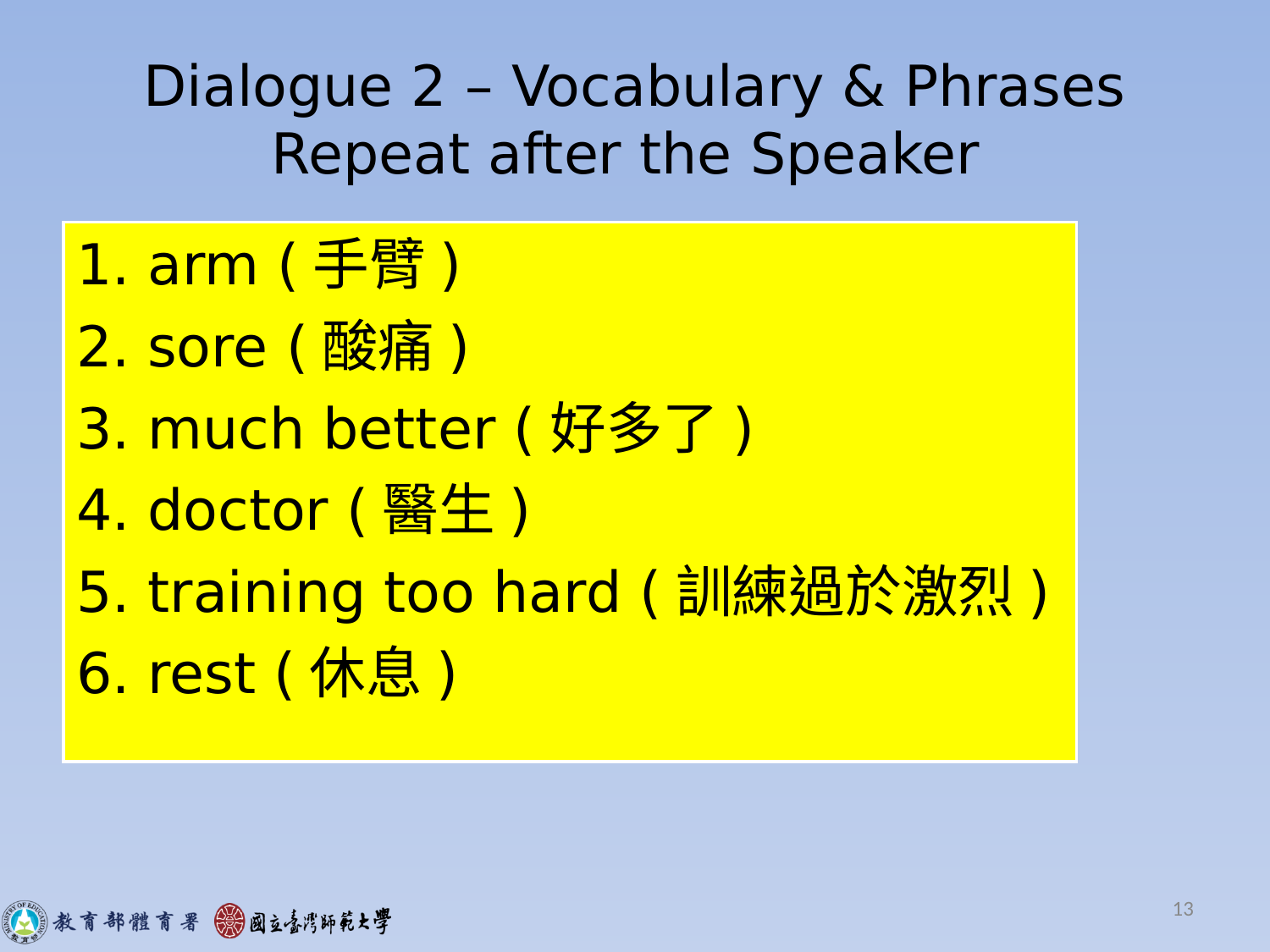

# Dialogue 2 – Vocabulary & Phrases Repeat after the Speaker
arm (手臂)
sore (酸痛)
much better (好多了)
doctor (醫生)
training too hard (訓練過於激烈)
rest (休息)

13